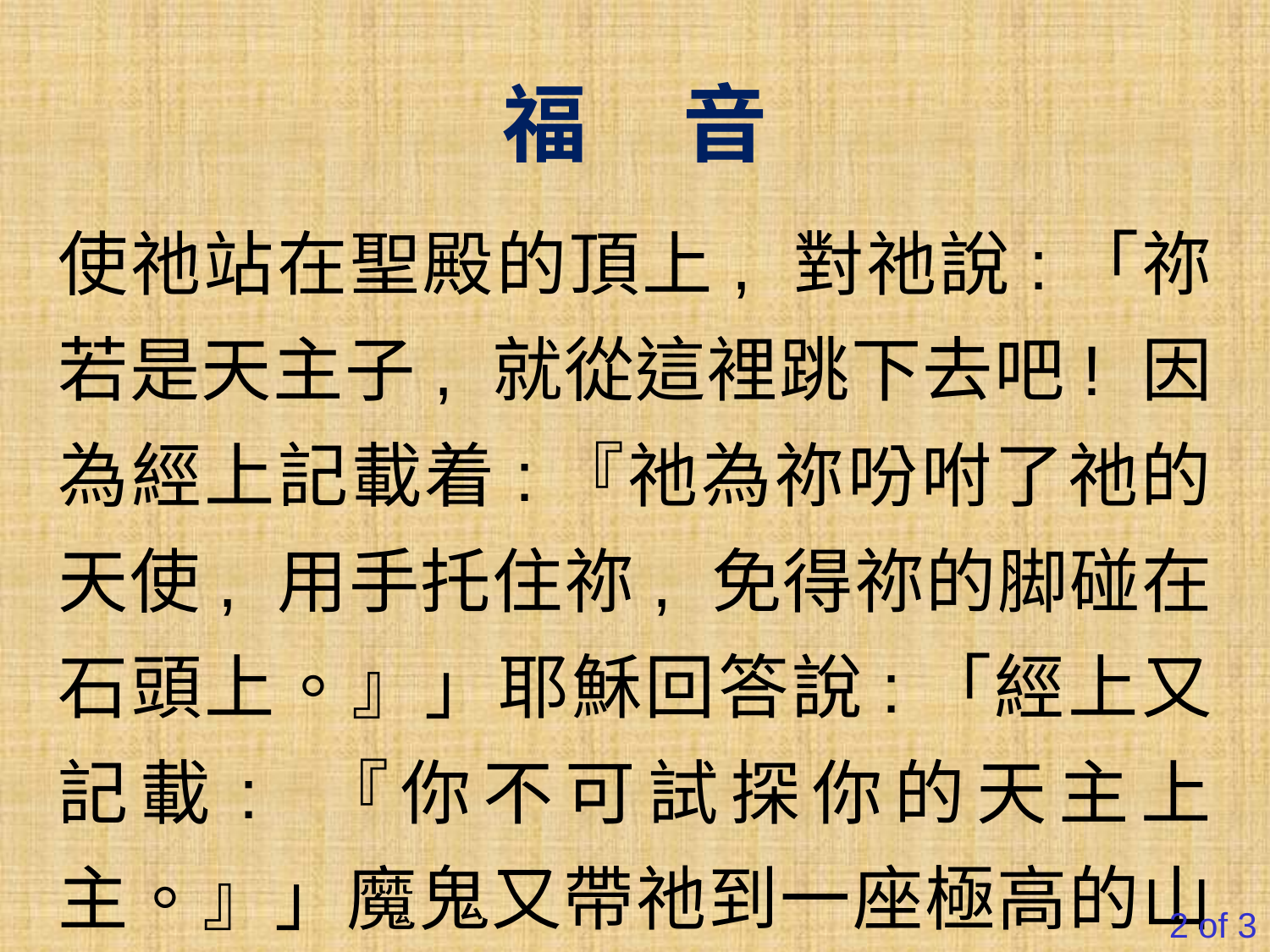

福     音

使祂站在聖殿的頂上, 對祂說:「祢若是天主子, 就從這裡跳下去吧! 因為經上記載着:『祂為祢吩咐了祂的天使, 用手托住祢, 免得祢的脚碰在石頭上。』」耶穌回答說:「經上又記載: 『你不可試探你的天主上主。』」魔鬼又帶祂到一座極高的山上, 把世上
2 of 3